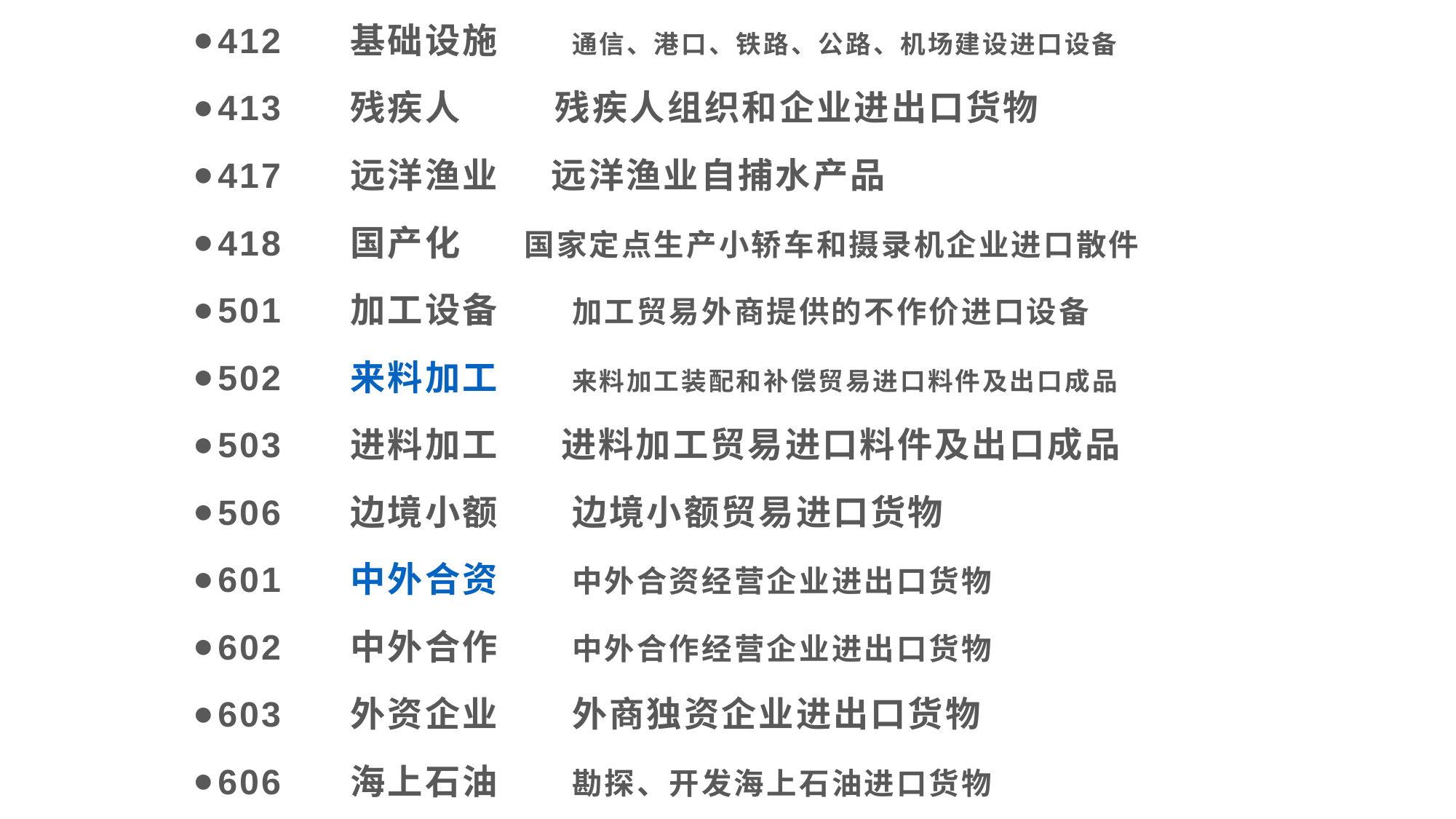

412     基础设施       通信、港口、铁路、公路、机场建设进口设备
413     残疾人         残疾人组织和企业进出口货物
417     远洋渔业     远洋渔业自捕水产品
418     国产化      国家定点生产小轿车和摄录机企业进口散件
501     加工设备       加工贸易外商提供的不作价进口设备
502     来料加工       来料加工装配和补偿贸易进口料件及出口成品
503     进料加工      进料加工贸易进口料件及出口成品
506     边境小额       边境小额贸易进口货物
601     中外合资       中外合资经营企业进出口货物
602     中外合作       中外合作经营企业进出口货物
603     外资企业       外商独资企业进出口货物
606     海上石油       勘探、开发海上石油进口货物